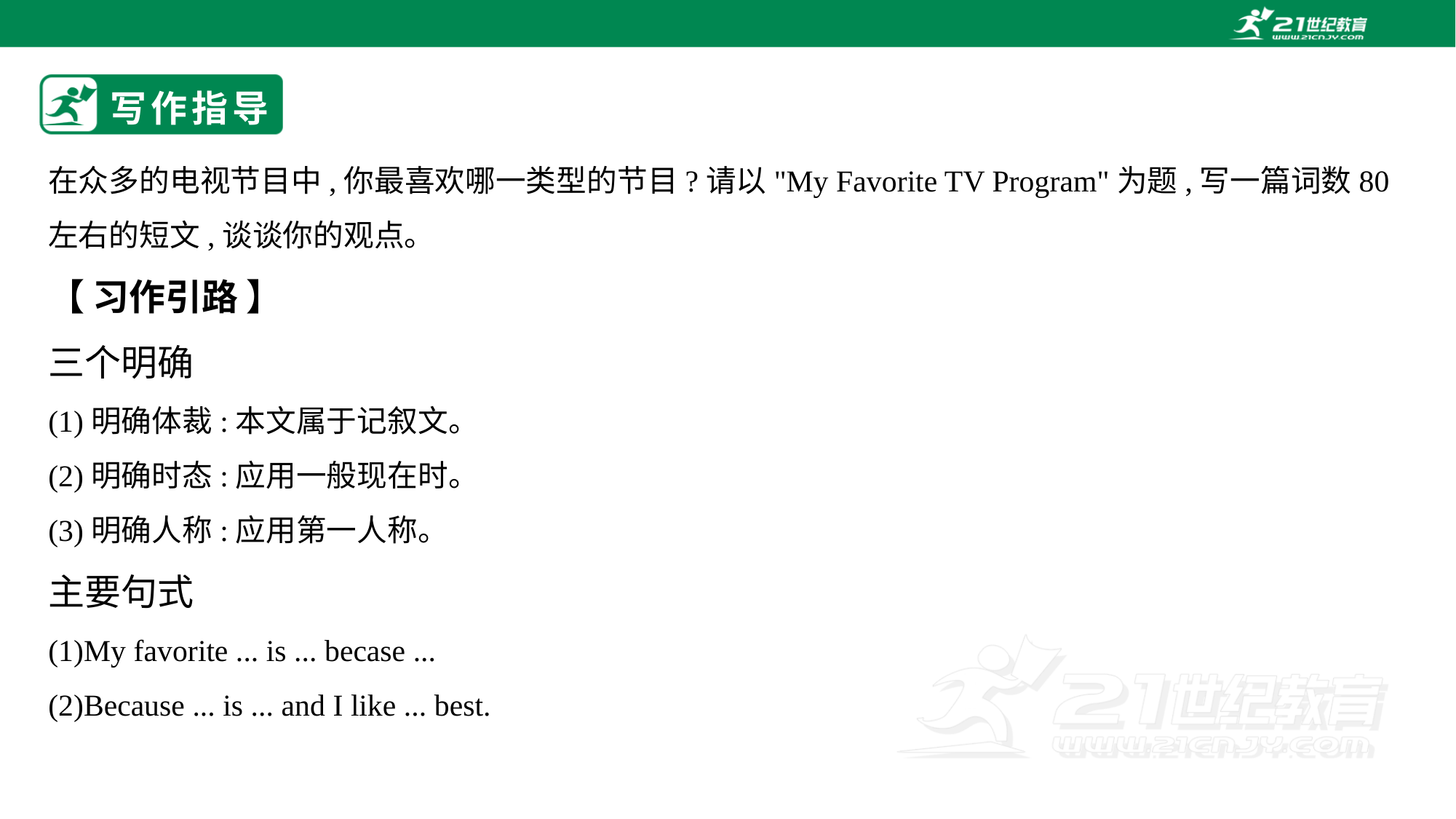

# 写作指导
在众多的电视节目中,你最喜欢哪一类型的节目?请以"My Favorite TV Program"为题,写一篇词数80左右的短文,谈谈你的观点。
【 习作引路 】
三个明确
(1)明确体裁:本文属于记叙文。
(2)明确时态:应用一般现在时。
(3)明确人称:应用第一人称。
主要句式
(1)My favorite ... is ... becase ...
(2)Because ... is ... and I like ... best.